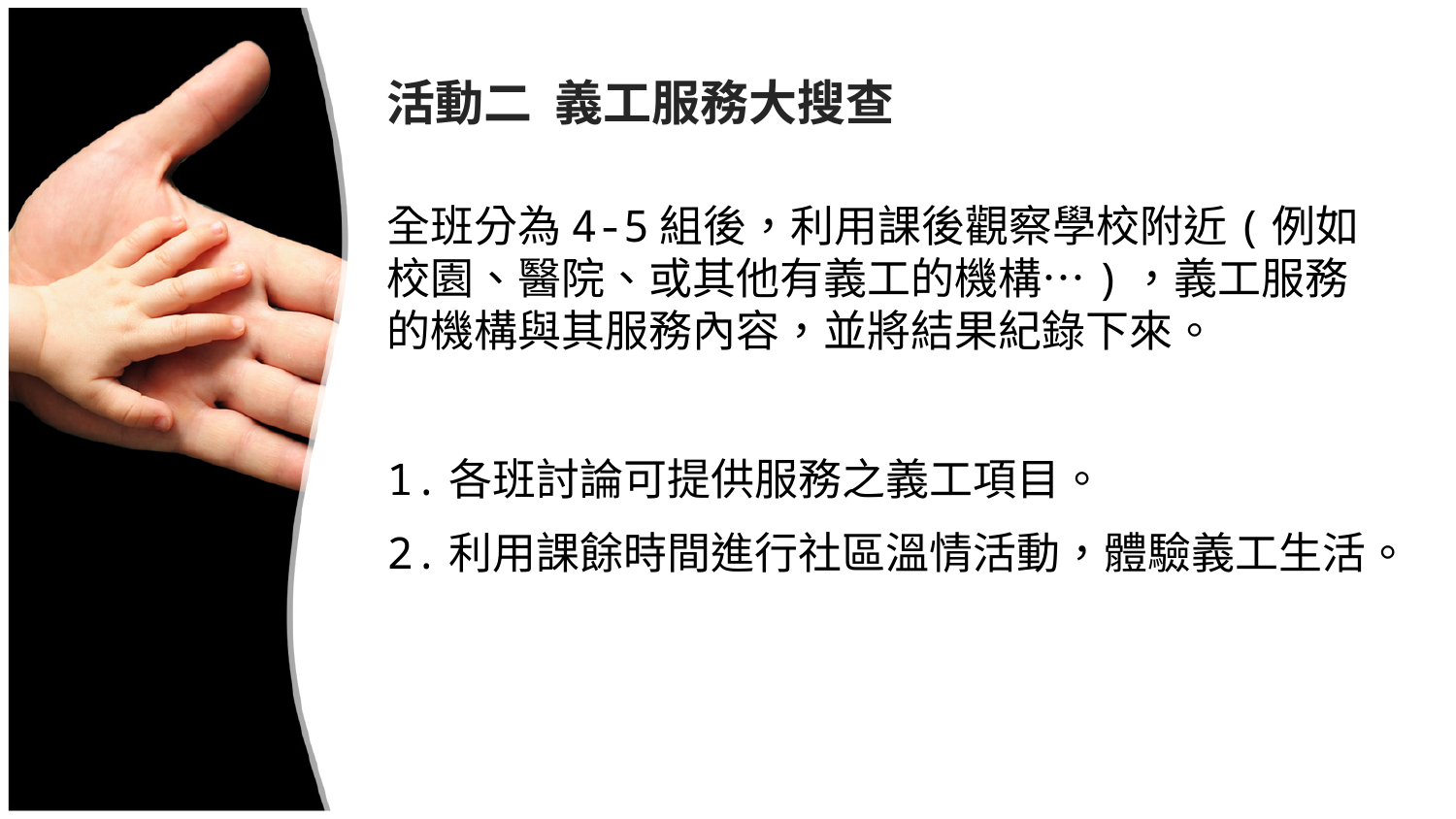

# 活動二  義工服務大搜查
全班分為4-5組後，利用課後觀察學校附近(例如校園、醫院、或其他有義工的機構…)，義工服務的機構與其服務內容，並將結果紀錄下來。

1.各班討論可提供服務之義工項目。
2.利用課餘時間進行社區溫情活動，體驗義工生活。